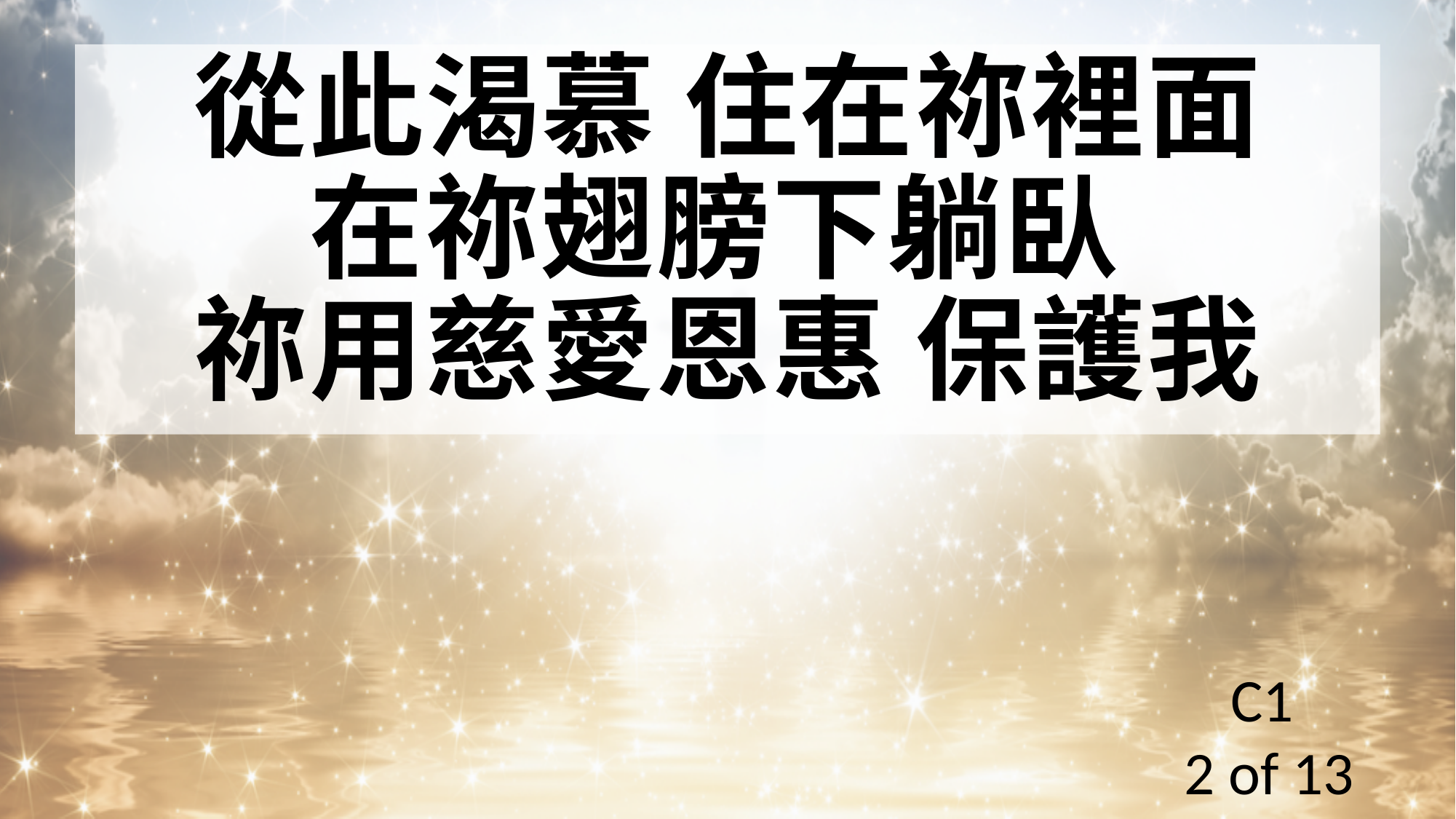

從此渴慕 住在祢裡面
在祢翅膀下躺臥
祢用慈愛恩惠 保護我
C1
2 of 13